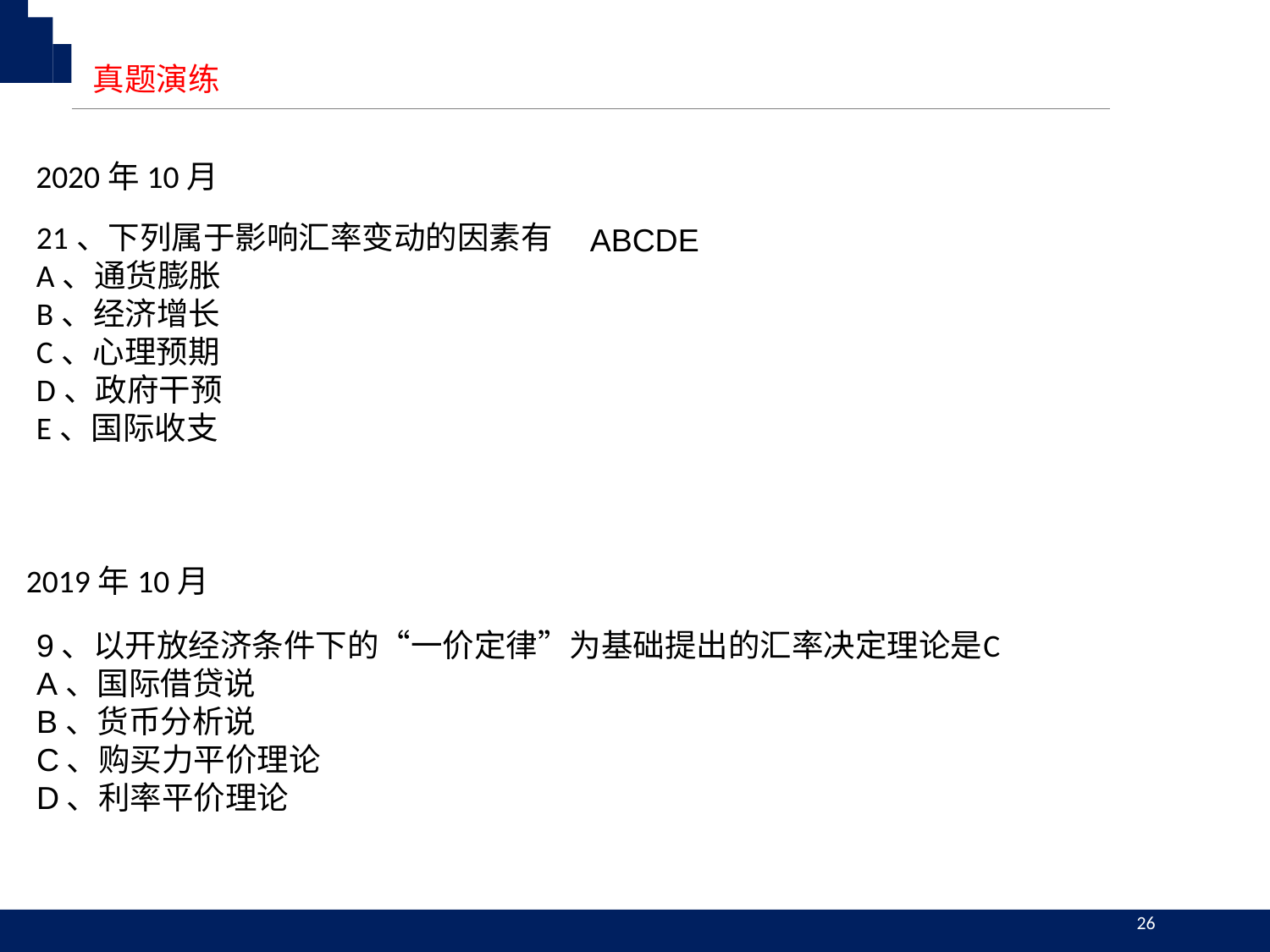

真题演练
2020年10月
21、下列属于影响汇率变动的因素有
A、通货膨胀
B、经济增长
C、心理预期
D、政府干预
E、国际收支
ABCDE
2019年10月
9、以开放经济条件下的“一价定律”为基础提出的汇率决定理论是
A、国际借贷说
B、货币分析说
C、购买力平价理论
D、利率平价理论
C
26